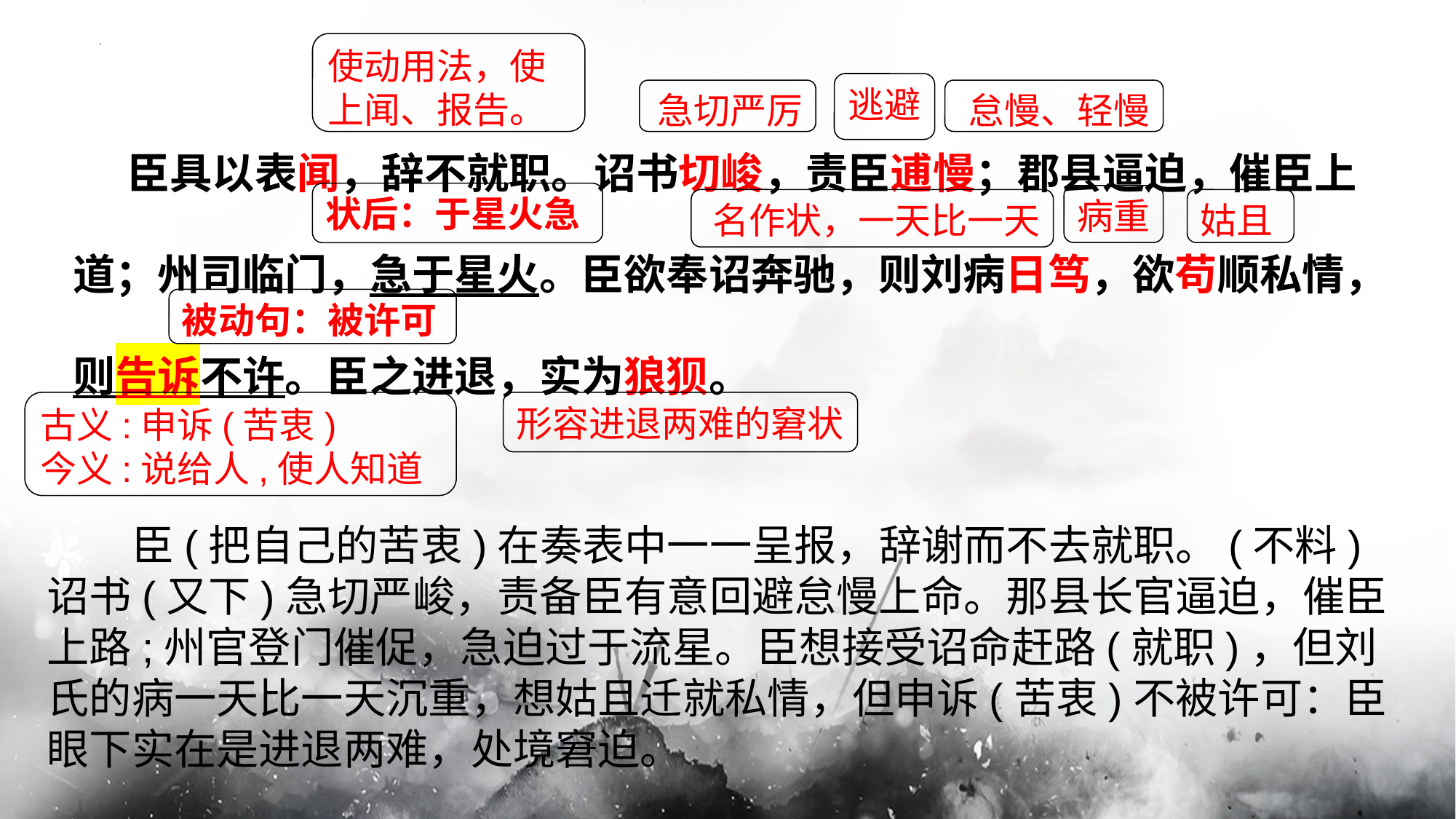

使动用法，使上闻、报告。
逃避
急切严厉
怠慢、轻慢
臣具以表闻，辞不就职。诏书切峻，责臣逋慢；郡县逼迫，催臣上道；州司临门，急于星火。臣欲奉诏奔驰，则刘病日笃，欲苟顺私情，则告诉不许。臣之进退，实为狼狈。
状后：于星火急
病重
名作状，一天比一天
姑且
被动句：被许可
古义:申诉(苦衷)
今义:说给人,使人知道
形容进退两难的窘状
臣(把自己的苦衷)在奏表中一一呈报，辞谢而不去就职。(不料)诏书(又下)急切严峻，责备臣有意回避怠慢上命。那县长官逼迫，催臣上路;州官登门催促，急迫过于流星。臣想接受诏命赶路(就职)，但刘氏的病一天比一天沉重，想姑且迁就私情，但申诉(苦衷)不被许可：臣眼下实在是进退两难，处境窘迫。